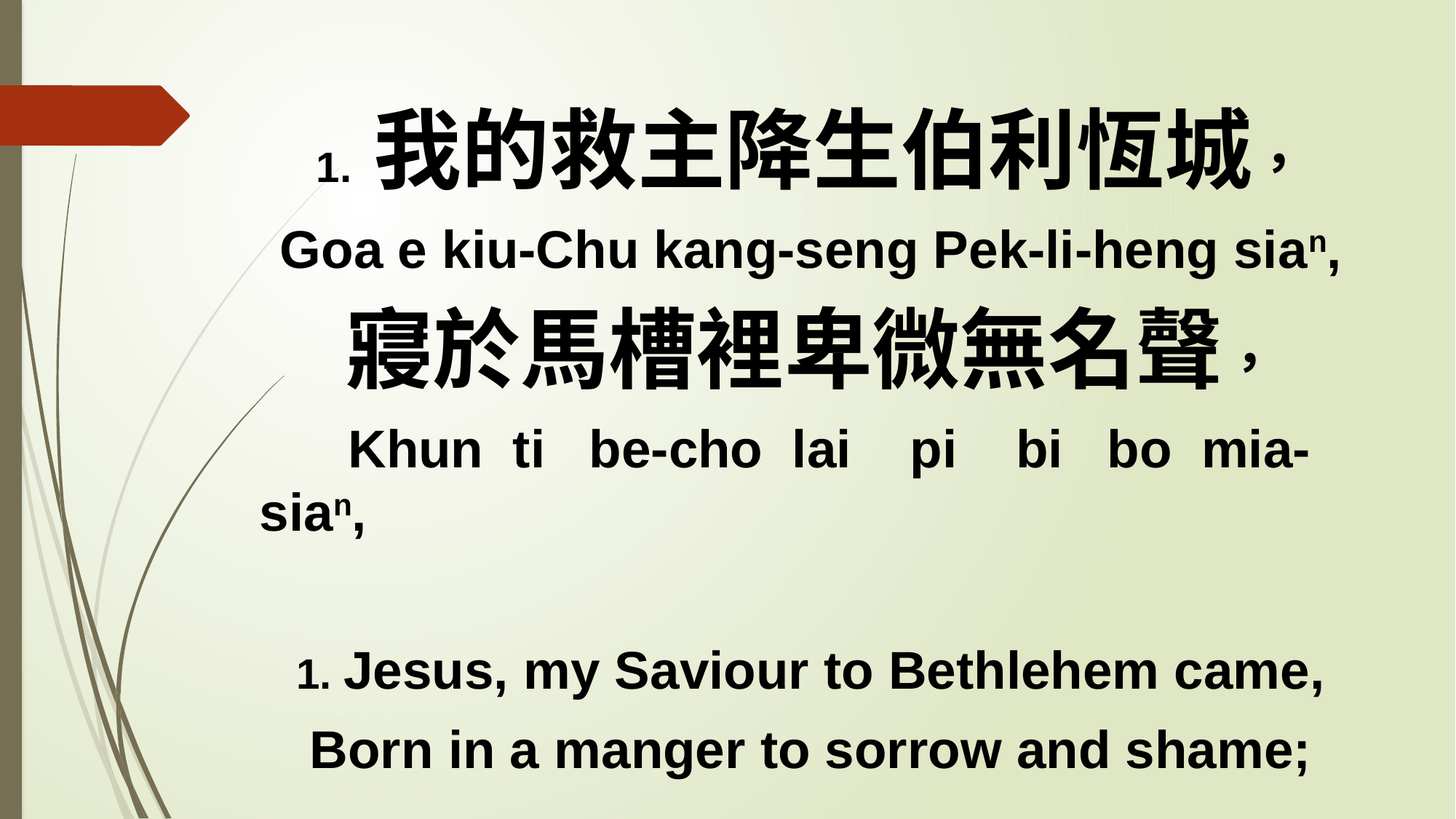

1. 我的救主降生伯利恆城，
Goa e kiu-Chu kang-seng Pek-li-heng sian,
寢於馬槽裡卑微無名聲，
      Khun  ti   be-cho  lai    pi    bi   bo  mia-sian,

1. Jesus, my Saviour to Bethlehem came,
Born in a manger to sorrow and shame;